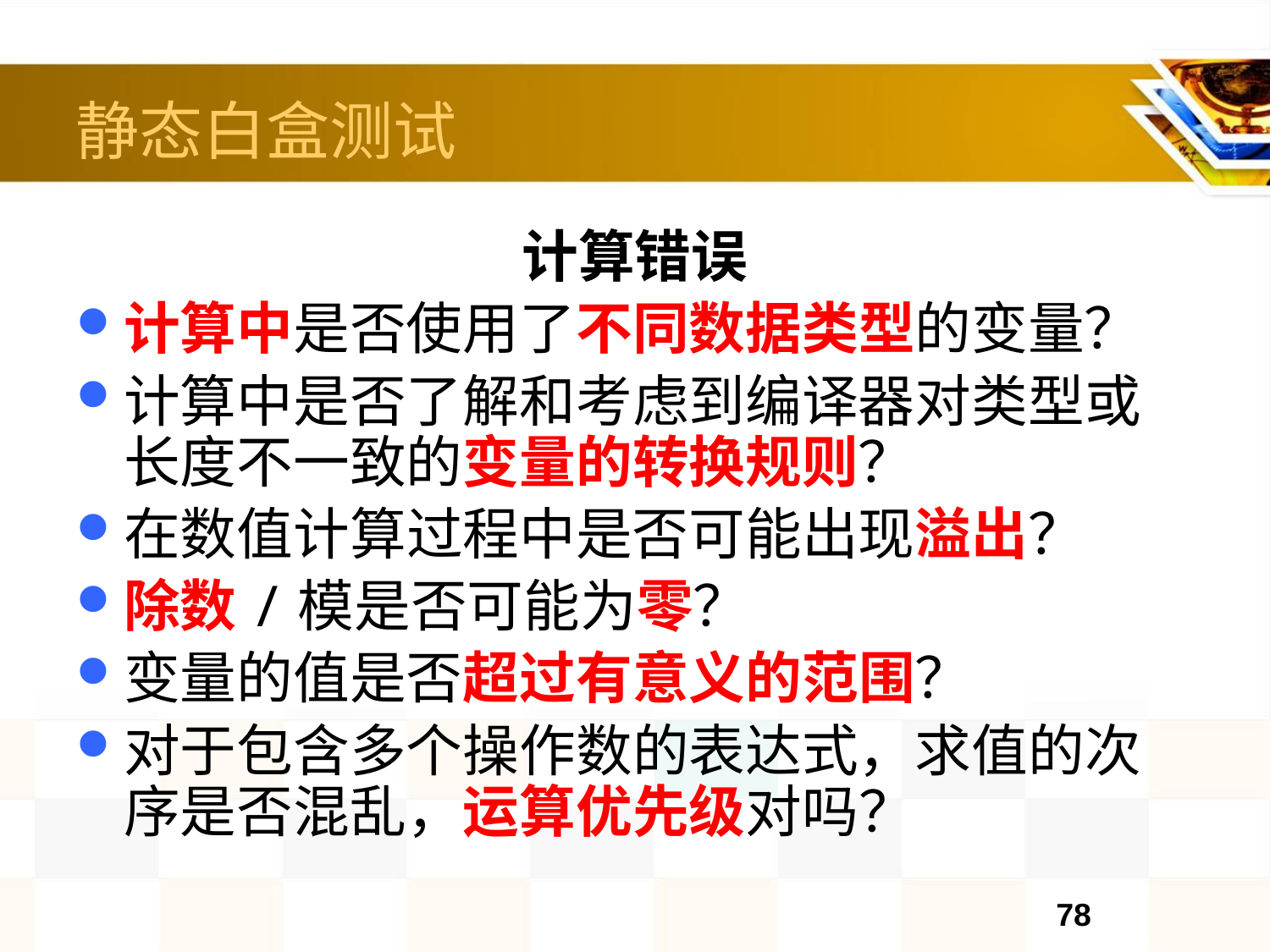

# 静态白盒测试
计算错误
计算中是否使用了不同数据类型的变量？
计算中是否了解和考虑到编译器对类型或长度不一致的变量的转换规则？
在数值计算过程中是否可能出现溢出？
除数/模是否可能为零？
变量的值是否超过有意义的范围？
对于包含多个操作数的表达式，求值的次序是否混乱，运算优先级对吗？